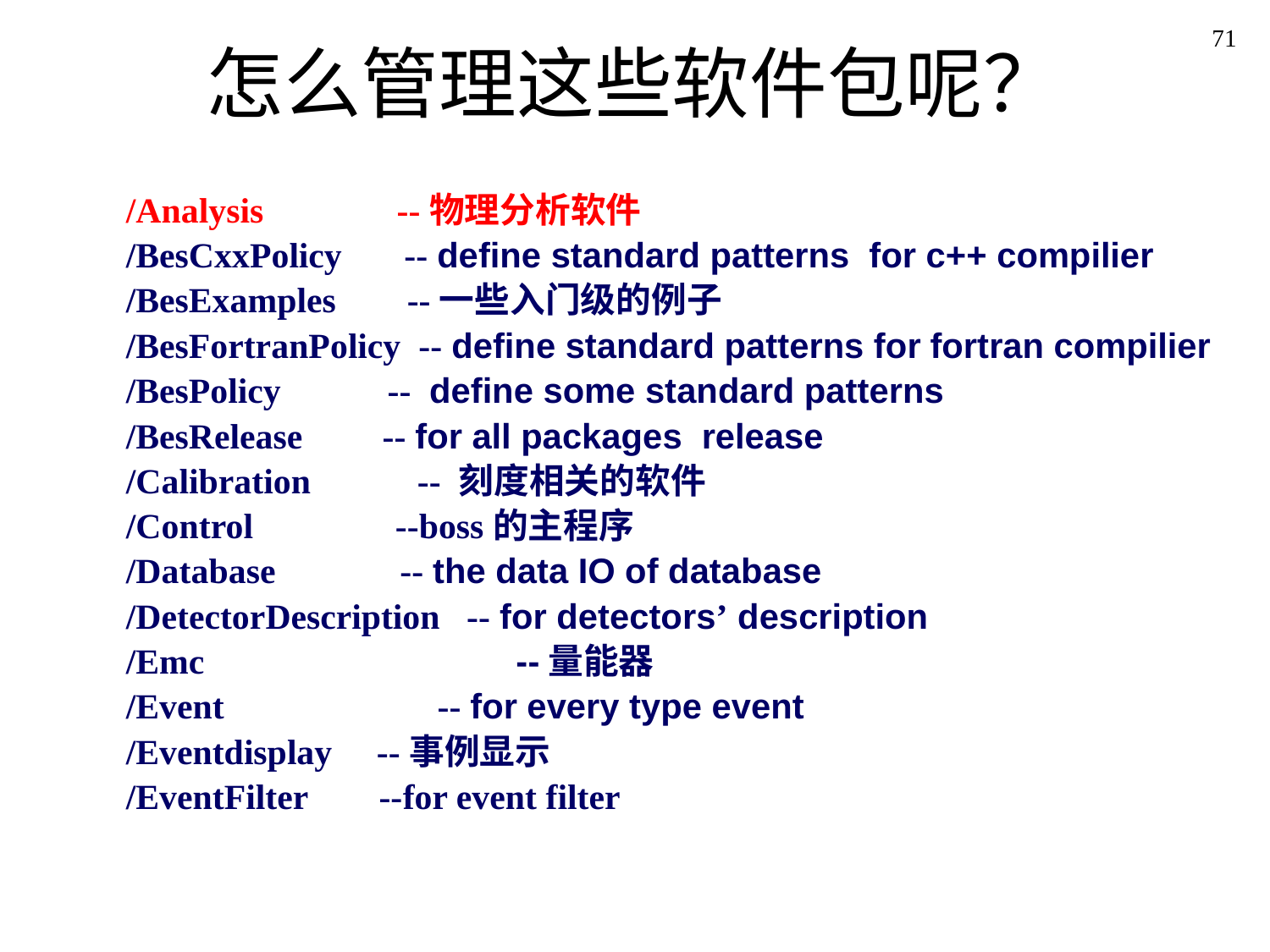

# 怎么管理这些软件包呢？
71
/Analysis               --物理分析软件
/BesCxxPolicy       -- define standard patterns  for c++ compilier
/BesExamples        --一些入门级的例子
/BesFortranPolicy  -- define standard patterns for fortran compilier
/BesPolicy            --  define some standard patterns
/BesRelease         -- for all packages  release
/Calibration            -- 刻度相关的软件
/Control                --boss的主程序
/Database              -- the data IO of database
/DetectorDescription   -- for detectors’ description
/Emc                                --量能器
/Event                        -- for every type event
/Eventdisplay     --事例显示
/EventFilter        --for event filter